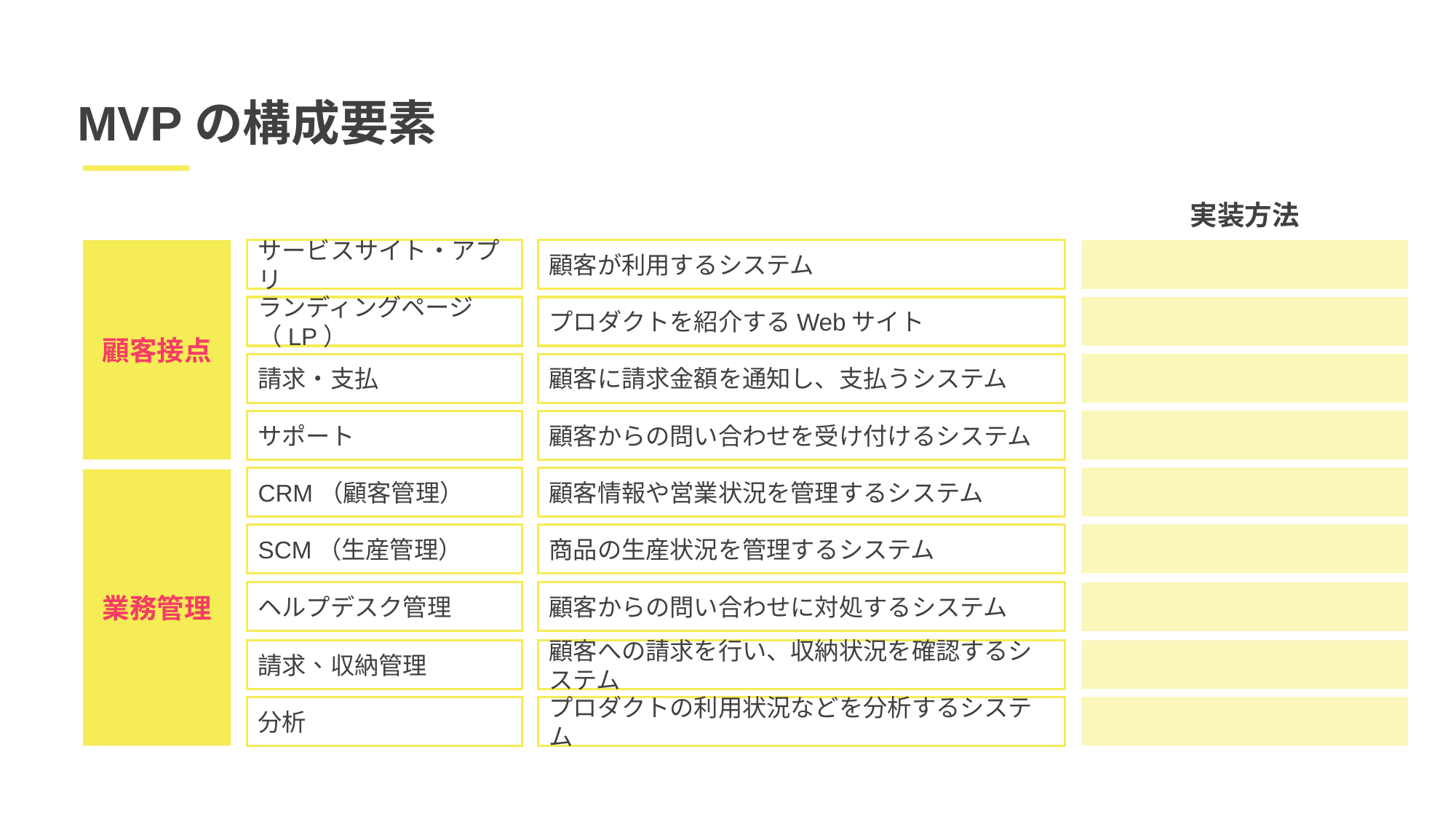

MVPの構成要素

実装方法
顧客接点
サービスサイト・アプリ
顧客が利用するシステム

ランディングページ（LP）
プロダクトを紹介するWebサイト

請求・支払
顧客に請求金額を通知し、支払うシステム

サポート
顧客からの問い合わせを受け付けるシステム

CRM（顧客管理）
顧客情報や営業状況を管理するシステム

業務管理
SCM（生産管理）
商品の生産状況を管理するシステム

ヘルプデスク管理
顧客からの問い合わせに対処するシステム

請求、収納管理
顧客への請求を行い、収納状況を確認するシステム

分析
プロダクトの利用状況などを分析するシステム